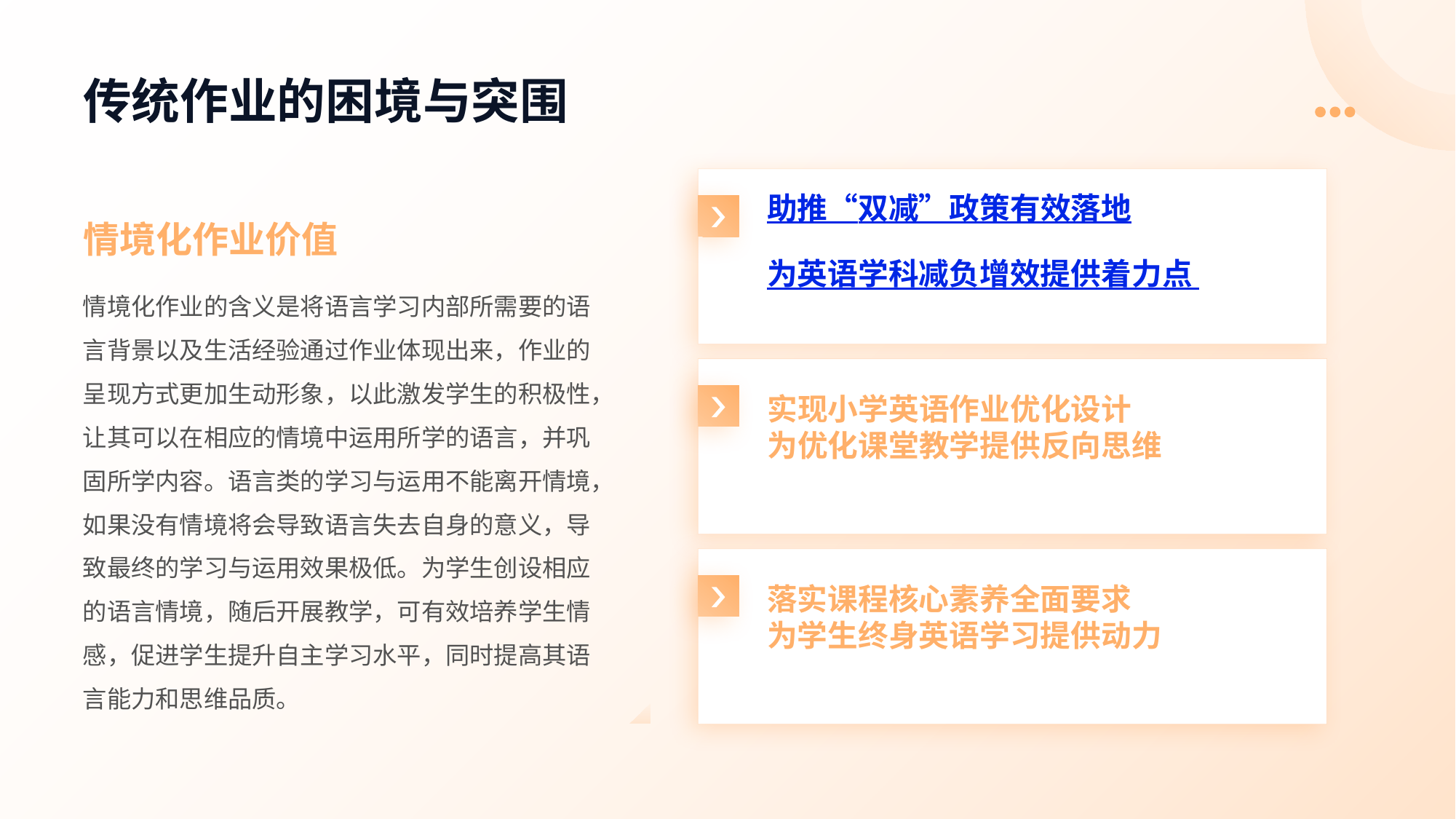

# 传统作业的困境与突围

情境化作业价值

情境化作业的含义是将语言学习内部所需要的语言背景以及生活经验通过作业体现出来，作业的呈现方式更加生动形象，以此激发学生的积极性，让其可以在相应的情境中运用所学的语言，并巩固所学内容。语言类的学习与运用不能离开情境，如果没有情境将会导致语言失去自身的意义，导致最终的学习与运用效果极低。为学生创设相应的语言情境，随后开展教学，可有效培养学生情感，促进学生提升自主学习水平，同时提高其语言能力和思维品质。
助推“双减”政策有效落地
为英语学科减负增效提供着力点

实现小学英语作业优化设计
为优化课堂教学提供反向思维

落实课程核心素养全面要求
为学生终身英语学习提供动力